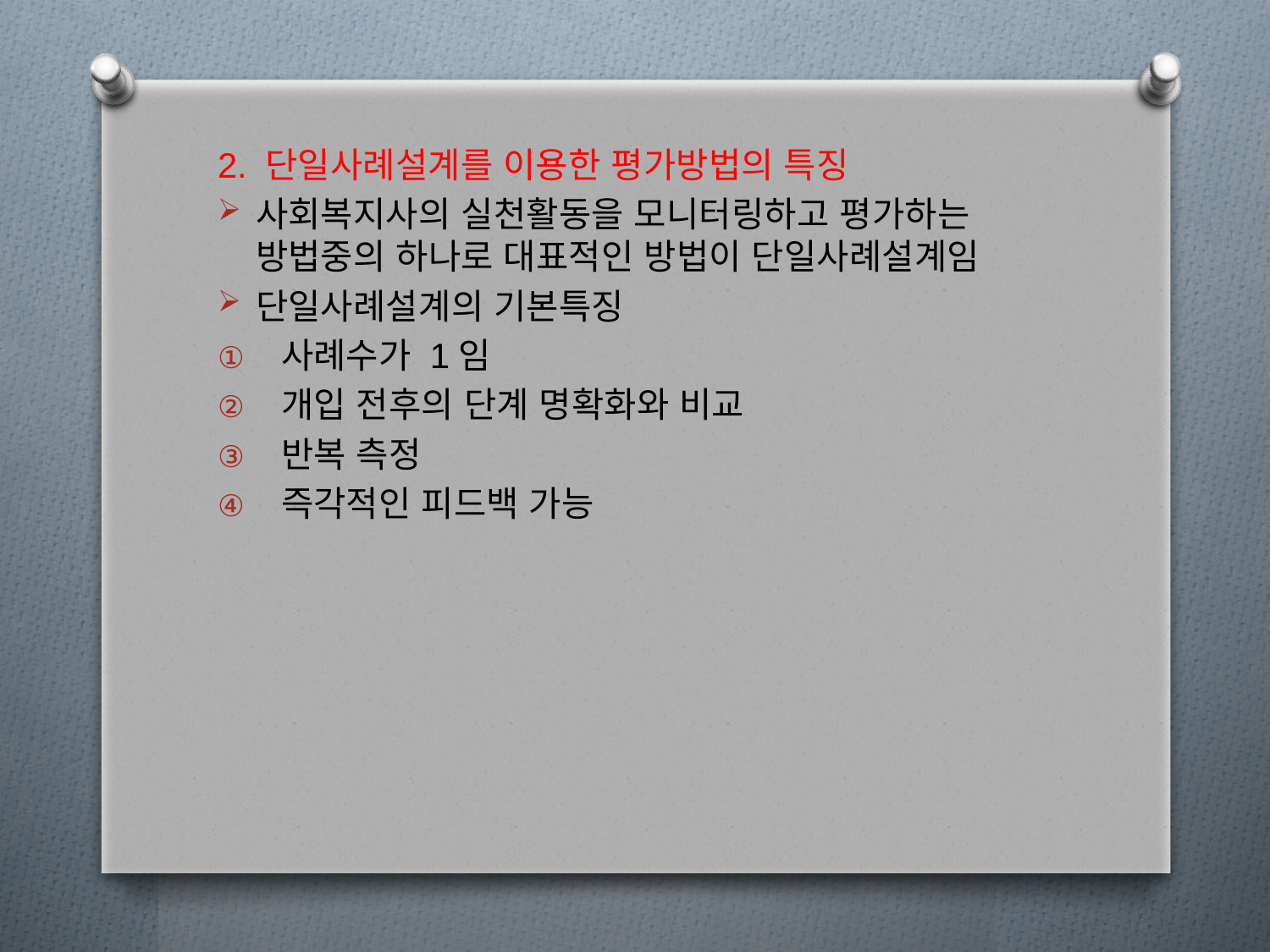

2. 단일사례설계를 이용한 평가방법의 특징
사회복지사의 실천활동을 모니터링하고 평가하는 방법중의 하나로 대표적인 방법이 단일사례설계임
단일사례설계의 기본특징
사례수가 1임
개입 전후의 단계 명확화와 비교
반복 측정
즉각적인 피드백 가능